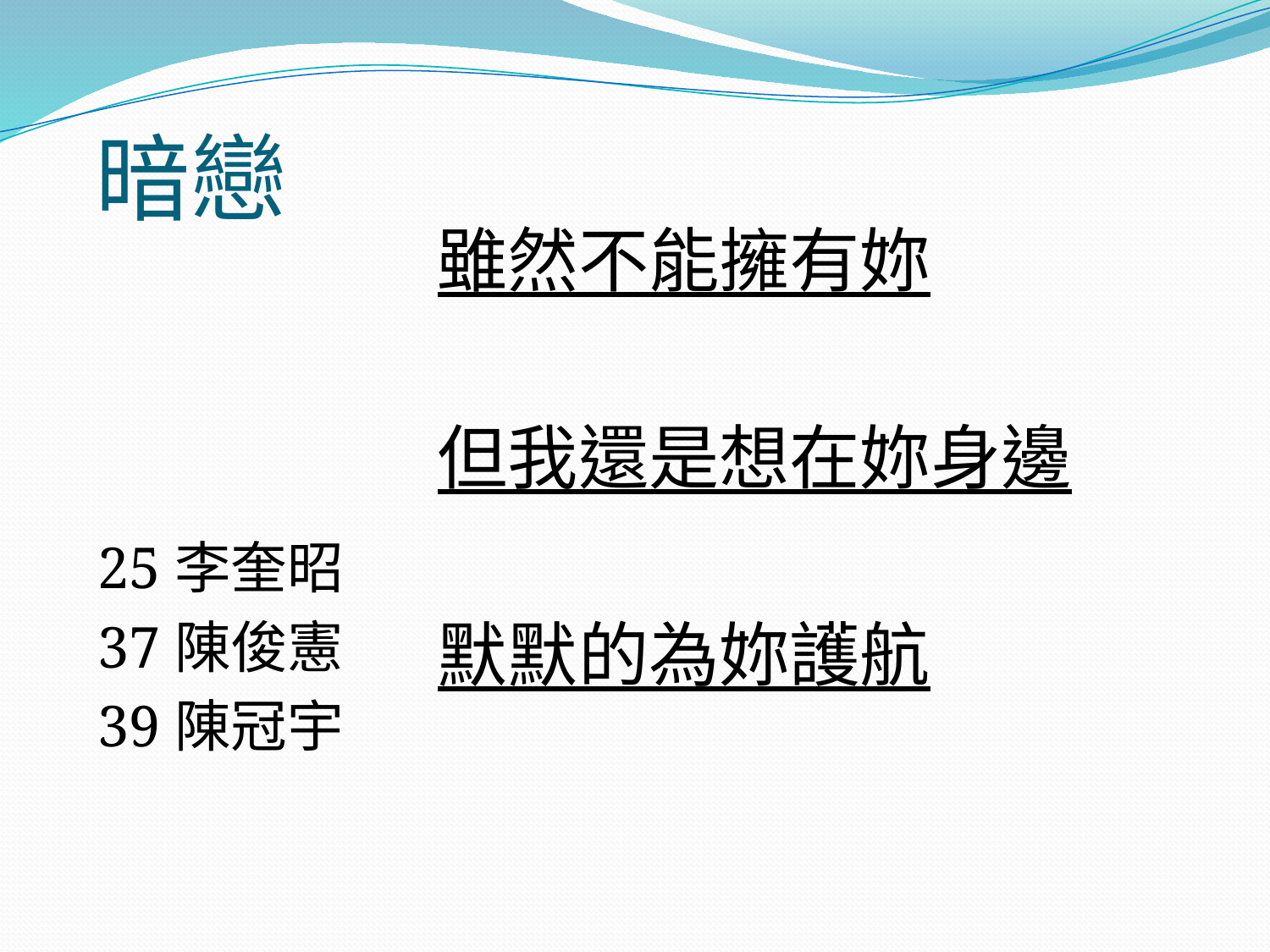

# 暗戀
雖然不能擁有妳

但我還是想在妳身邊

默默的為妳護航
25李奎昭
37陳俊憲
39陳冠宇